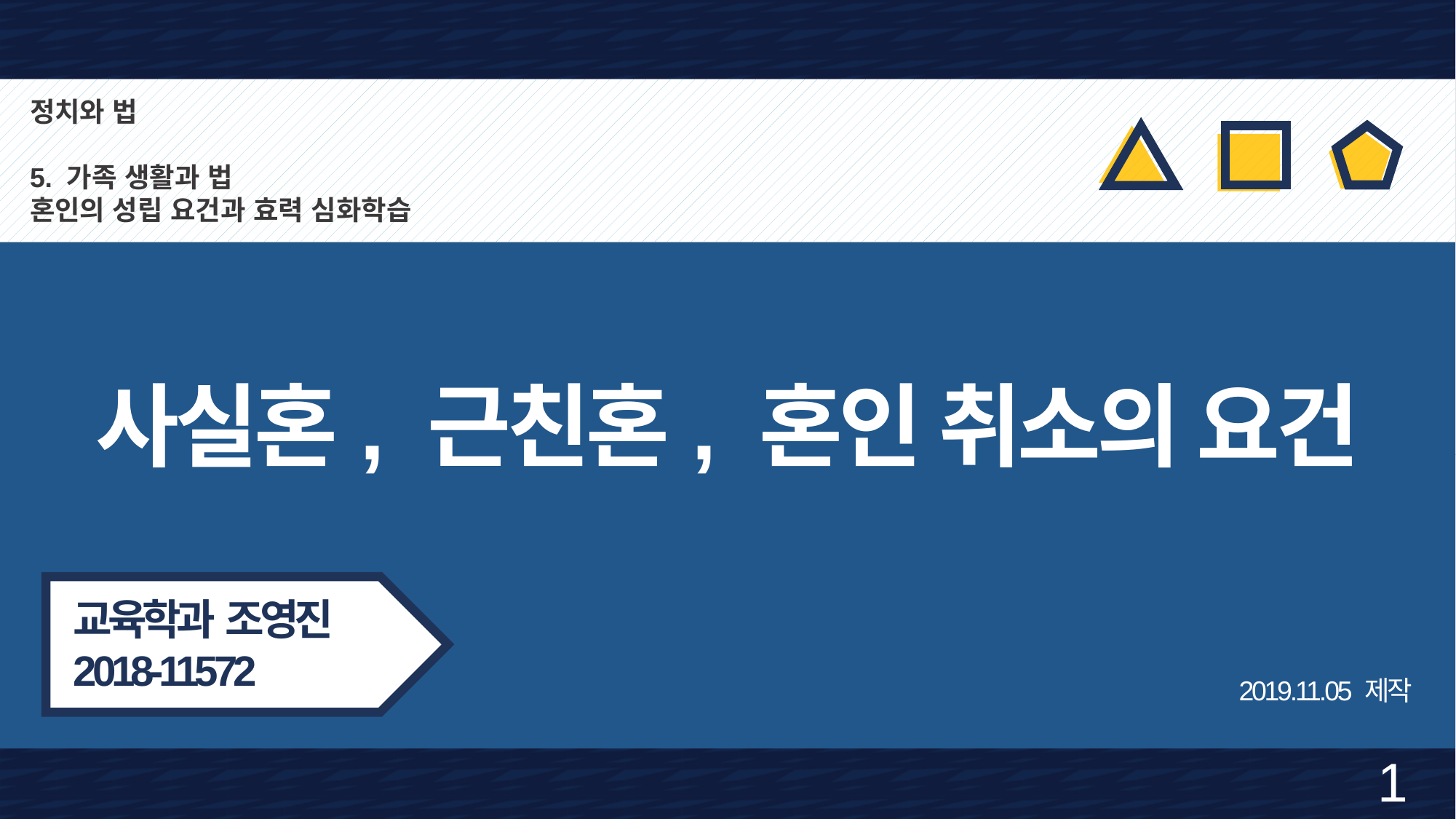

정치와 법

5. 가족 생활과 법
혼인의 성립 요건과 효력 심화학습

사실혼, 근친혼, 혼인 취소의 요건

교육학과  조영진
2018-11572
2019.11.05 제작
1